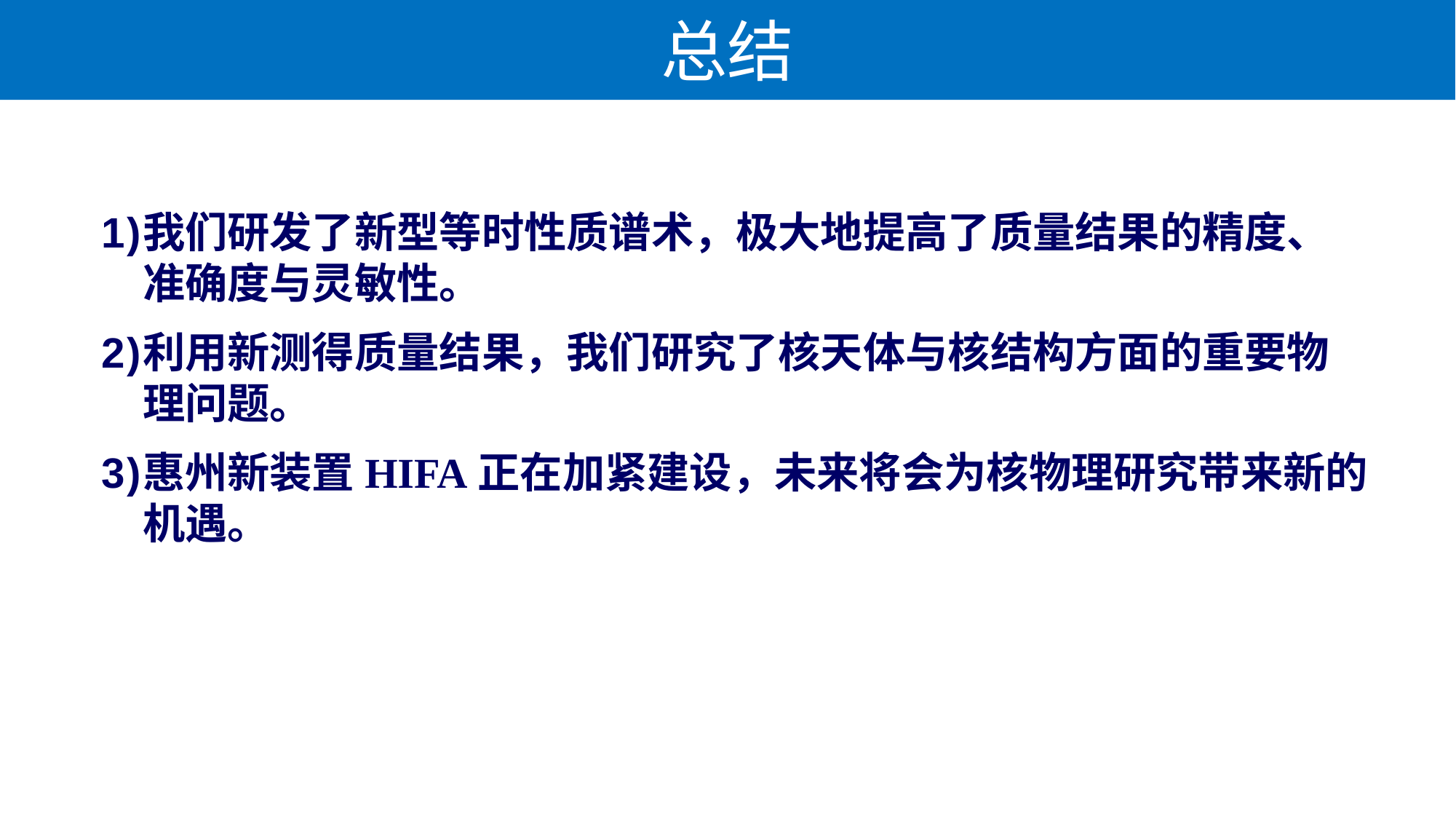

总结
我们研发了新型等时性质谱术，极大地提高了质量结果的精度、准确度与灵敏性。
利用新测得质量结果，我们研究了核天体与核结构方面的重要物理问题。
惠州新装置HIFA正在加紧建设，未来将会为核物理研究带来新的机遇。